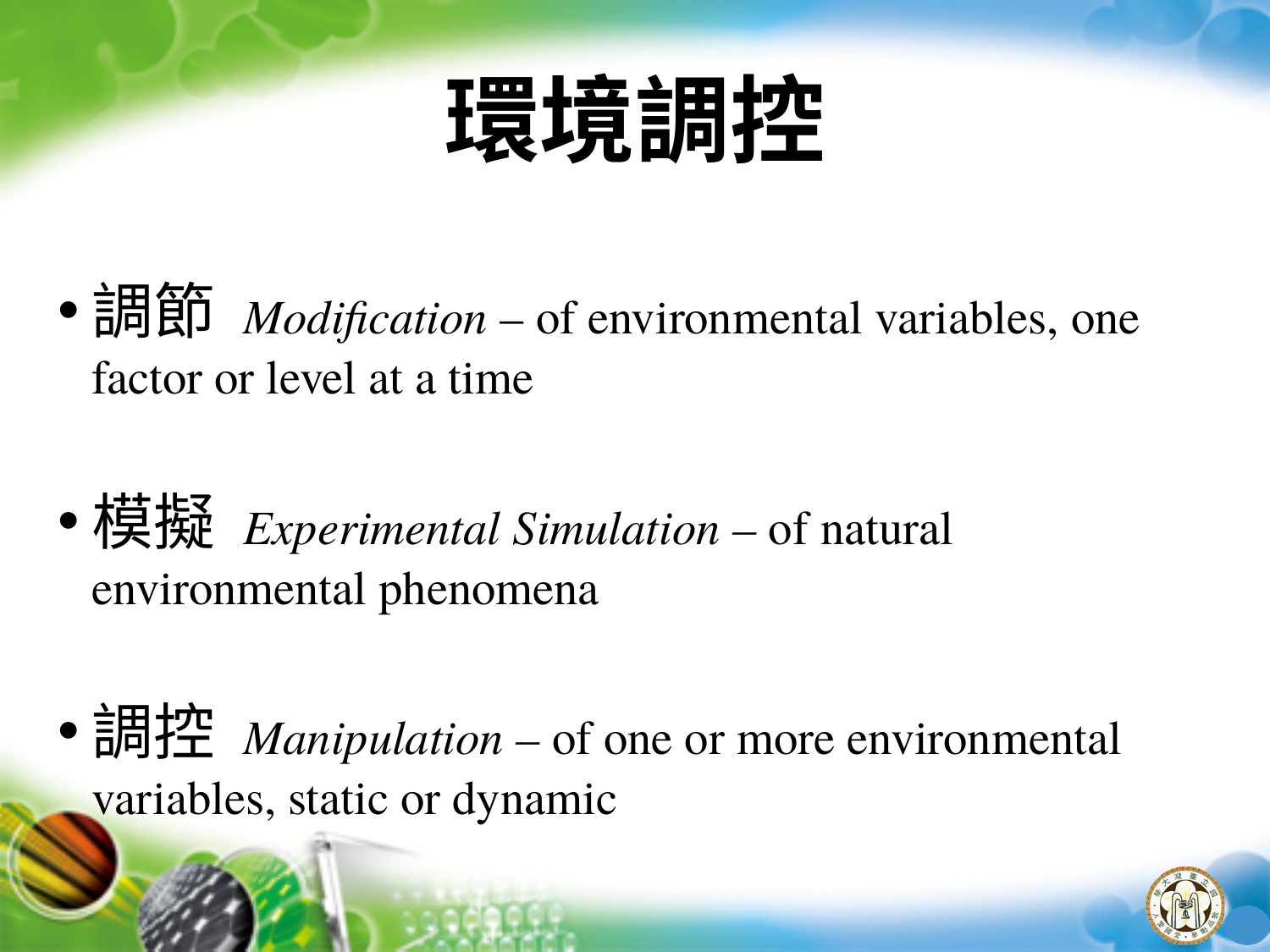

# 環境調控
調節 Modification – of environmental variables, one factor or level at a time

模擬 Experimental Simulation – of natural environmental phenomena

調控 Manipulation – of one or more environmental variables, static or dynamic